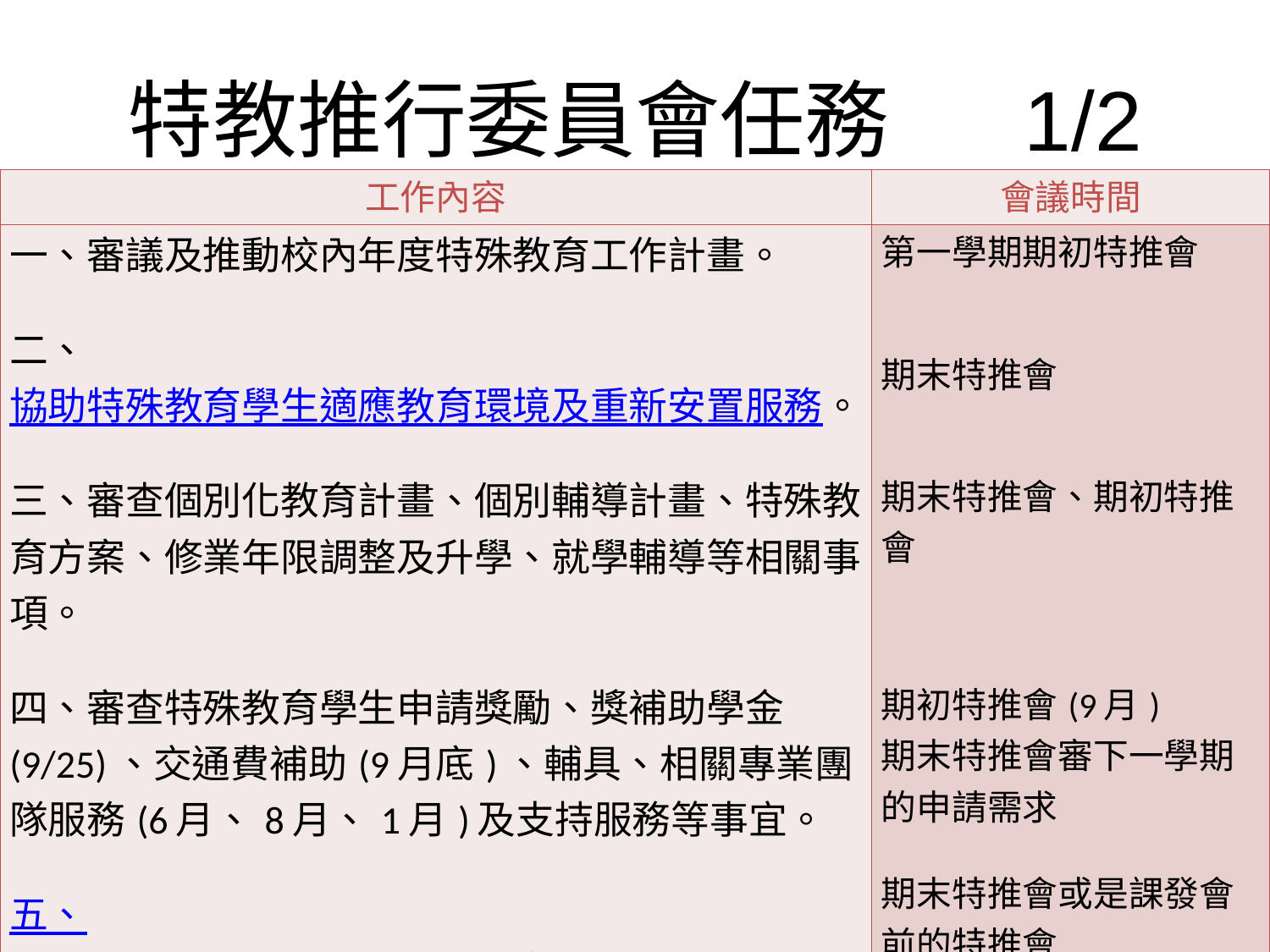

# 特教推行委員會任務      1/2
| 工作內容 | 會議時間 |
| --- | --- |
| 一、審議及推動校內年度特殊教育工作計畫。 二、協助特殊教育學生適應教育環境及重新安置服務。    三、審查個別化教育計畫、個別輔導計畫、特殊教育方案、修業年限調整及升學、就學輔導等相關事項。   四、審查特殊教育學生申請獎勵、獎補助學金(9/25)、交通費補助(9月底)、輔具、相關專業團隊服務(6月、8月、1月)及支持服務等事宜。 五、審查特殊教育學生課程規劃，應依學生之個別需求，彈性調整課程（包括學習內容、歷程、環境、評量方式）及學習節數。 | 第一學期期初特推會   期末特推會    期末特推會、期初特推會   期初特推會(9月) 期末特推會審下一學期的申請需求   期末特推會或是課發會前的特推會 |